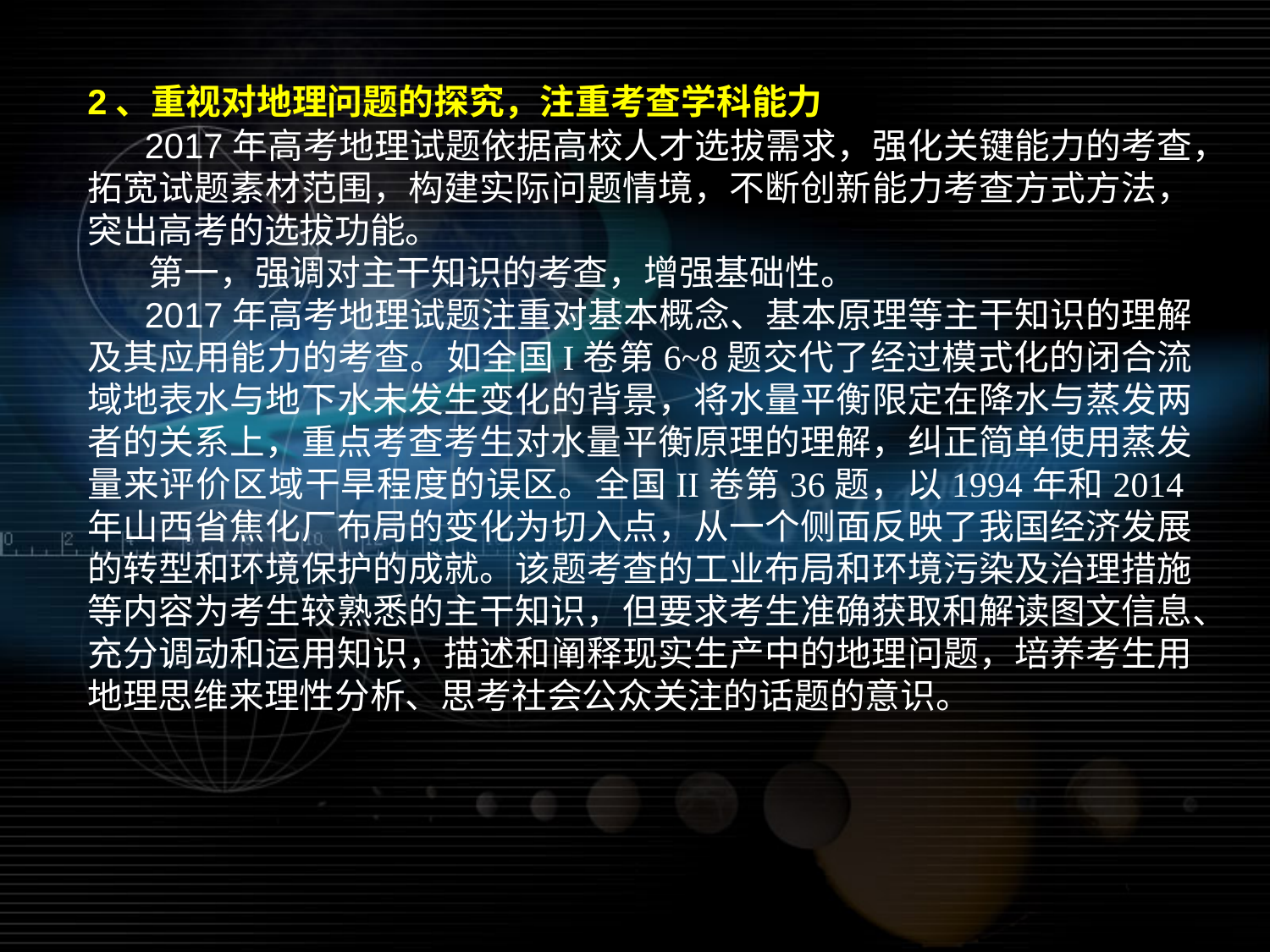

2、重视对地理问题的探究，注重考查学科能力
  2017年高考地理试题依据高校人才选拔需求，强化关键能力的考查，拓宽试题素材范围，构建实际问题情境，不断创新能力考查方式方法，突出高考的选拔功能。
  第一，强调对主干知识的考查，增强基础性。
  2017年高考地理试题注重对基本概念、基本原理等主干知识的理解及其应用能力的考查。如全国I卷第6~8题交代了经过模式化的闭合流域地表水与地下水未发生变化的背景，将水量平衡限定在降水与蒸发两者的关系上，重点考查考生对水量平衡原理的理解，纠正简单使用蒸发量来评价区域干旱程度的误区。全国II卷第36题，以1994年和2014年山西省焦化厂布局的变化为切入点，从一个侧面反映了我国经济发展的转型和环境保护的成就。该题考查的工业布局和环境污染及治理措施等内容为考生较熟悉的主干知识，但要求考生准确获取和解读图文信息、充分调动和运用知识，描述和阐释现实生产中的地理问题，培养考生用地理思维来理性分析、思考社会公众关注的话题的意识。